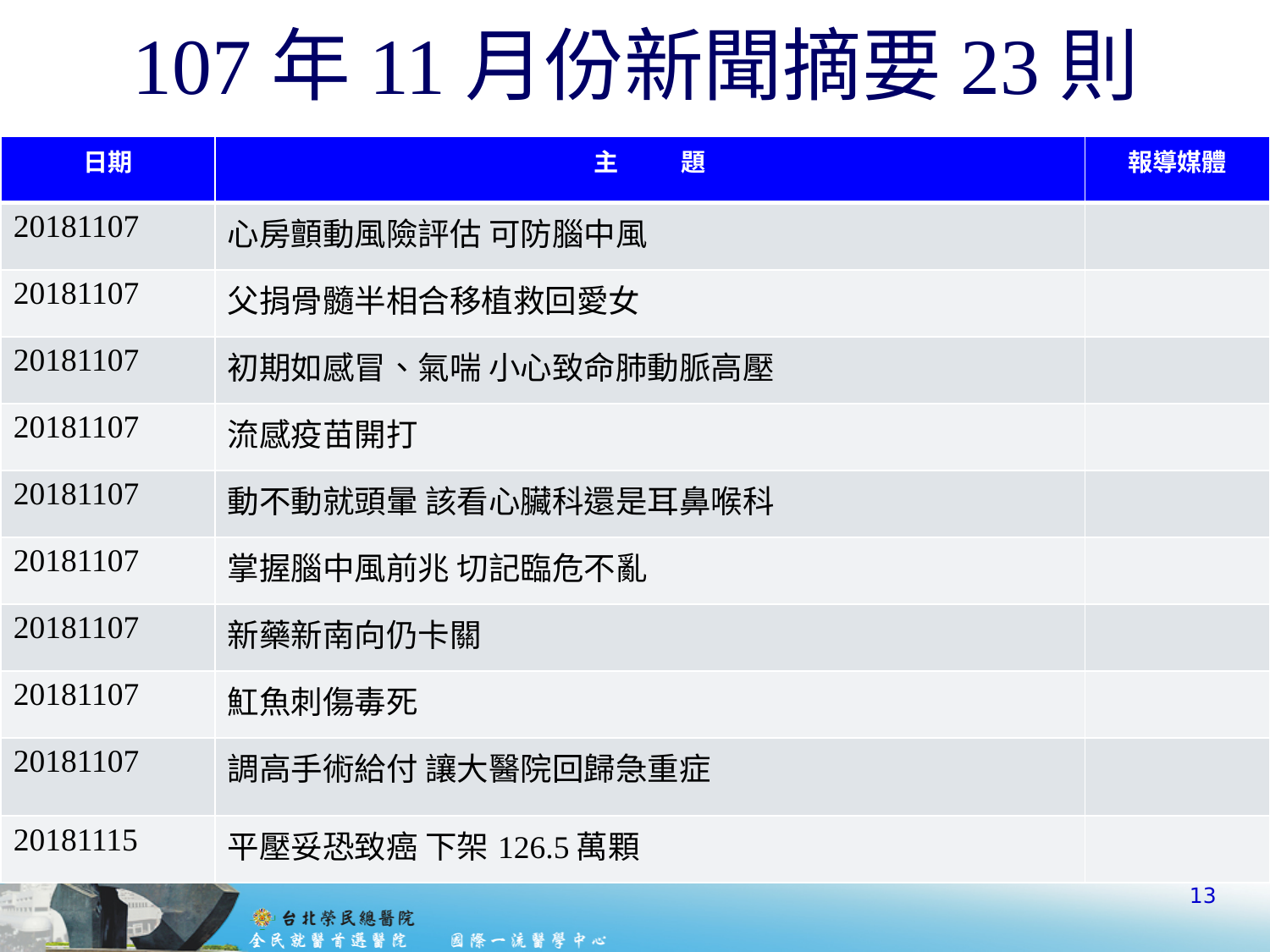

# 107年11月份新聞摘要23則
| 日期 | 主 題 | 報導媒體 |
| --- | --- | --- |
| 20181107 | 心房顫動風險評估 可防腦中風 |  |
| 20181107 | 父捐骨髓半相合移植救回愛女 |  |
| 20181107 | 初期如感冒、氣喘 小心致命肺動脈高壓 |  |
| 20181107 | 流感疫苗開打 |  |
| 20181107 | 動不動就頭暈 該看心臟科還是耳鼻喉科 |  |
| 20181107 | 掌握腦中風前兆 切記臨危不亂 |  |
| 20181107 | 新藥新南向仍卡關 |  |
| 20181107 | 魟魚刺傷毒死 |  |
| 20181107 | 調高手術給付 讓大醫院回歸急重症 |  |
| 20181115 | 平壓妥恐致癌 下架126.5萬顆 |  |
13